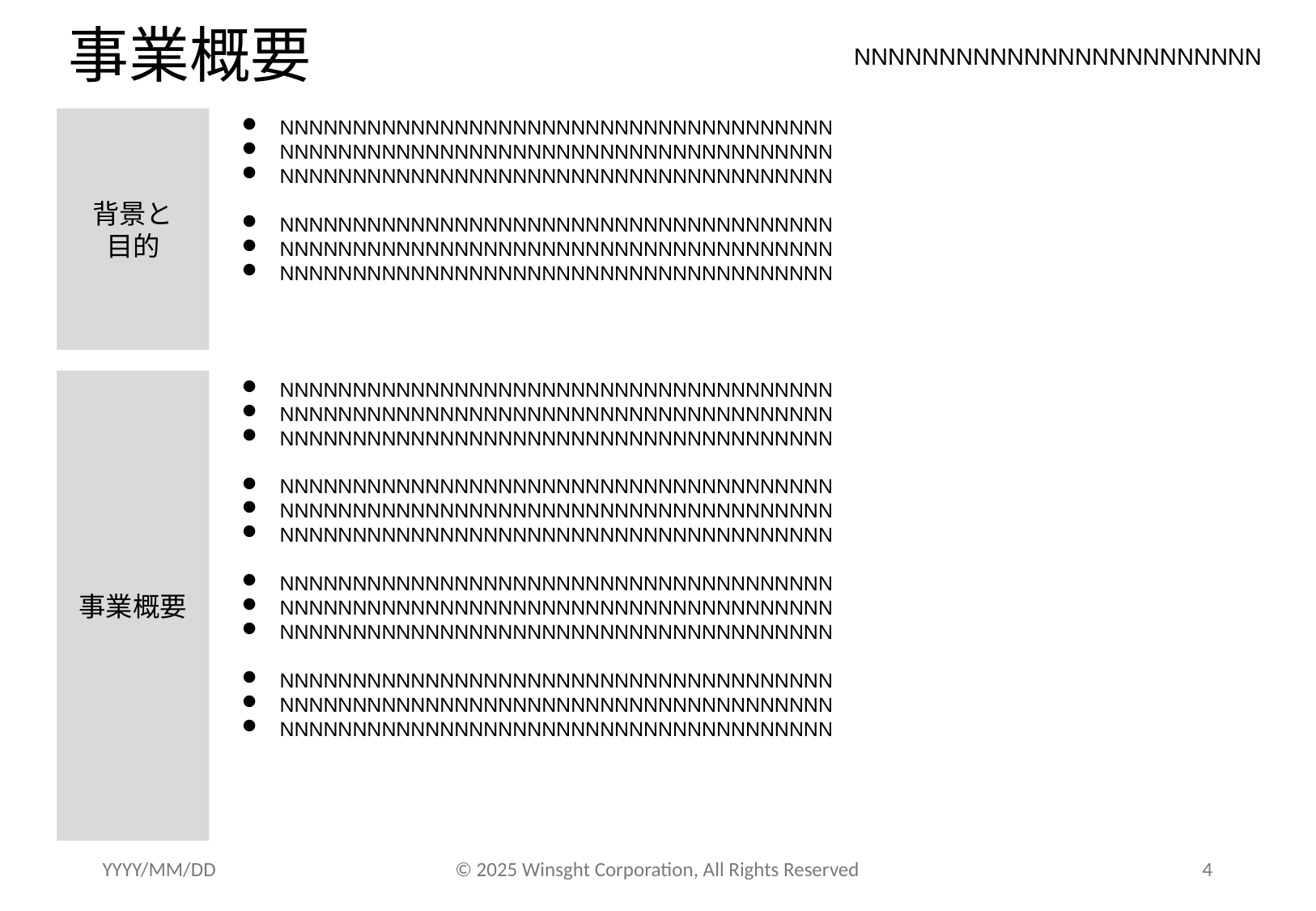

# 事業概要
NNNNNNNNNNNNNNNNNNNNNNNN
背景と
目的
NNNNNNNNNNNNNNNNNNNNNNNNNNNNNNNNNNNNNN
NNNNNNNNNNNNNNNNNNNNNNNNNNNNNNNNNNNNNN
NNNNNNNNNNNNNNNNNNNNNNNNNNNNNNNNNNNNNN

NNNNNNNNNNNNNNNNNNNNNNNNNNNNNNNNNNNNNN
NNNNNNNNNNNNNNNNNNNNNNNNNNNNNNNNNNNNNN
NNNNNNNNNNNNNNNNNNNNNNNNNNNNNNNNNNNNNN
事業概要
NNNNNNNNNNNNNNNNNNNNNNNNNNNNNNNNNNNNNN
NNNNNNNNNNNNNNNNNNNNNNNNNNNNNNNNNNNNNN
NNNNNNNNNNNNNNNNNNNNNNNNNNNNNNNNNNNNNN

NNNNNNNNNNNNNNNNNNNNNNNNNNNNNNNNNNNNNN
NNNNNNNNNNNNNNNNNNNNNNNNNNNNNNNNNNNNNN
NNNNNNNNNNNNNNNNNNNNNNNNNNNNNNNNNNNNNN

NNNNNNNNNNNNNNNNNNNNNNNNNNNNNNNNNNNNNN
NNNNNNNNNNNNNNNNNNNNNNNNNNNNNNNNNNNNNN
NNNNNNNNNNNNNNNNNNNNNNNNNNNNNNNNNNNNNN

NNNNNNNNNNNNNNNNNNNNNNNNNNNNNNNNNNNNNN
NNNNNNNNNNNNNNNNNNNNNNNNNNNNNNNNNNNNNN
NNNNNNNNNNNNNNNNNNNNNNNNNNNNNNNNNNNNNN

YYYY/MM/DD
© 2025 Winsght Corporation, All Rights Reserved
4